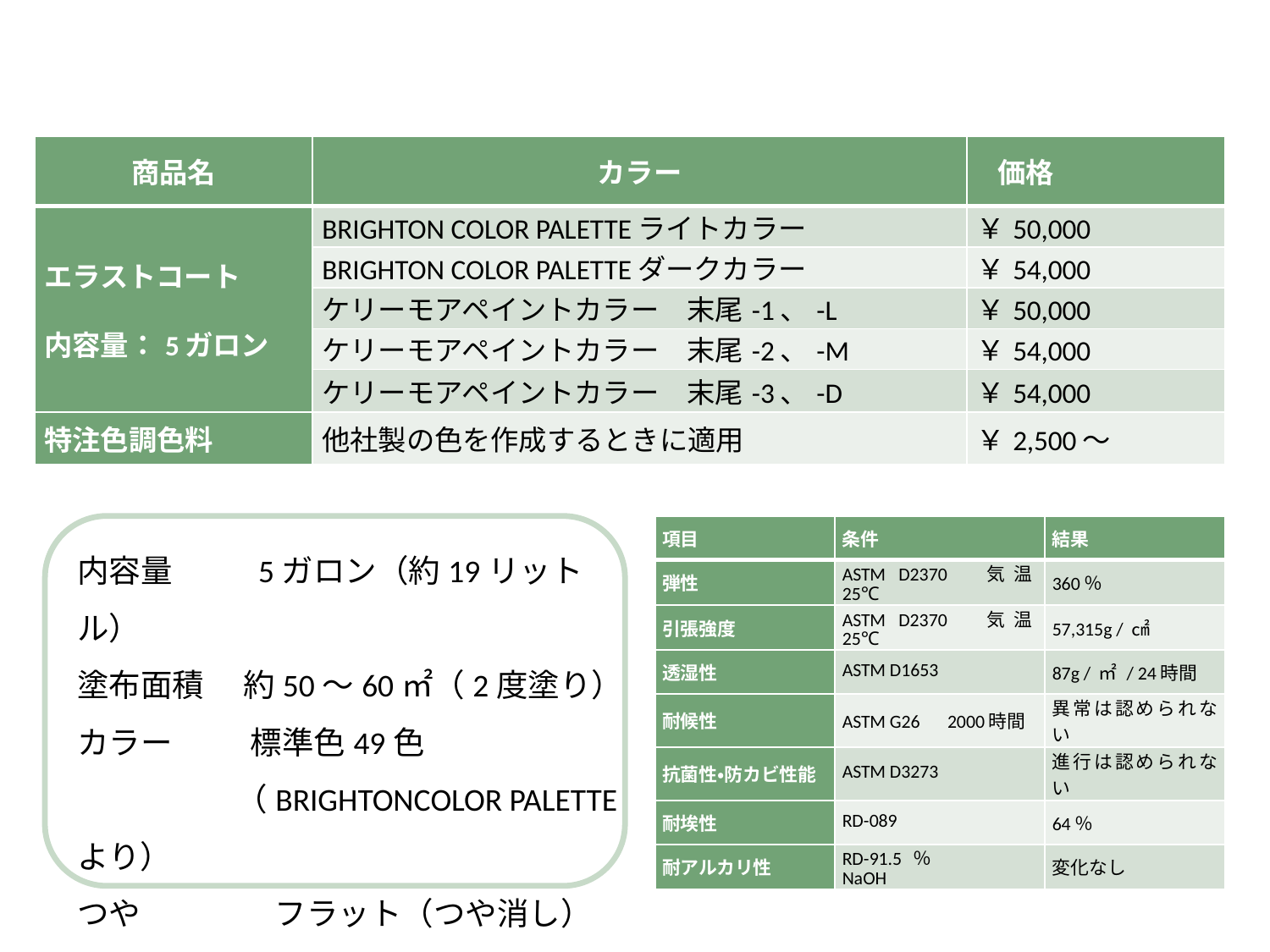

| 商品名 | カラー | 価格 |
| --- | --- | --- |
| エラストコート   内容量：5ガロン | BRIGHTON COLOR PALETTEライトカラー | ￥50,000 |
|  | BRIGHTON COLOR PALETTEダークカラー | ￥54,000 |
|  | ケリーモアペイントカラー　末尾-1、-L | ￥50,000 |
|  | ケリーモアペイントカラー　末尾-2、-M | ￥54,000 |
|  | ケリーモアペイントカラー　末尾-3、-D | ￥54,000 |
| 特注色調色料 | 他社製の色を作成するときに適用 | ￥2,500～ |

| 項目 | 条件 | 結果 |
| --- | --- | --- |
| 弾性 | ASTM D2370　気温25℃ | 360％ |
| 引張強度 | ASTM D2370　気温25℃ | 57,315g / ㎠ |
| 透湿性 | ASTM D1653 | 87g / ㎡ / 24時間 |
| 耐候性 | ASTM G26　2000時間 | 異常は認められない |
| 抗菌性・防カビ性能 | ASTM D3273 | 進行は認められない |
| 耐埃性 | RD-089 | 64％ |
| 耐アルカリ性 | RD-91.5％　NaOH | 変化なし |
内容量　  　5ガロン（約19リットル）
塗布面積　 約50～60㎡（2度塗り）
カラー　  　標準色49色
　　　　　（BRIGHTONCOLOR PALETTEより）
つや　　　　 フラット（つや消し）
着色　　　  着色済みで出荷